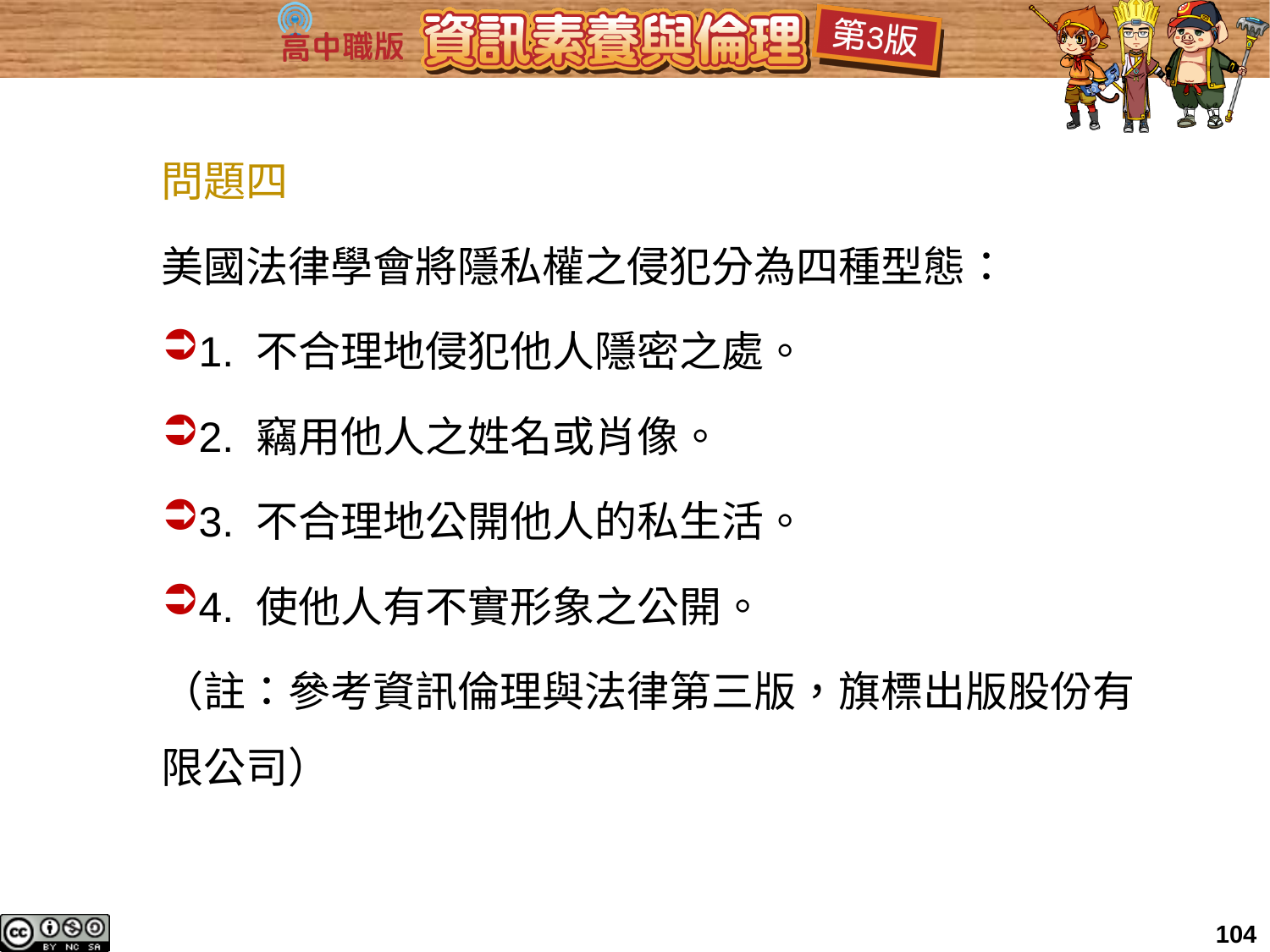

問題四
美國法律學會將隱私權之侵犯分為四種型態：
1. 不合理地侵犯他人隱密之處。
2. 竊用他人之姓名或肖像。
3. 不合理地公開他人的私生活。
4. 使他人有不實形象之公開。
（註：參考資訊倫理與法律第三版，旗標出版股份有限公司）
104